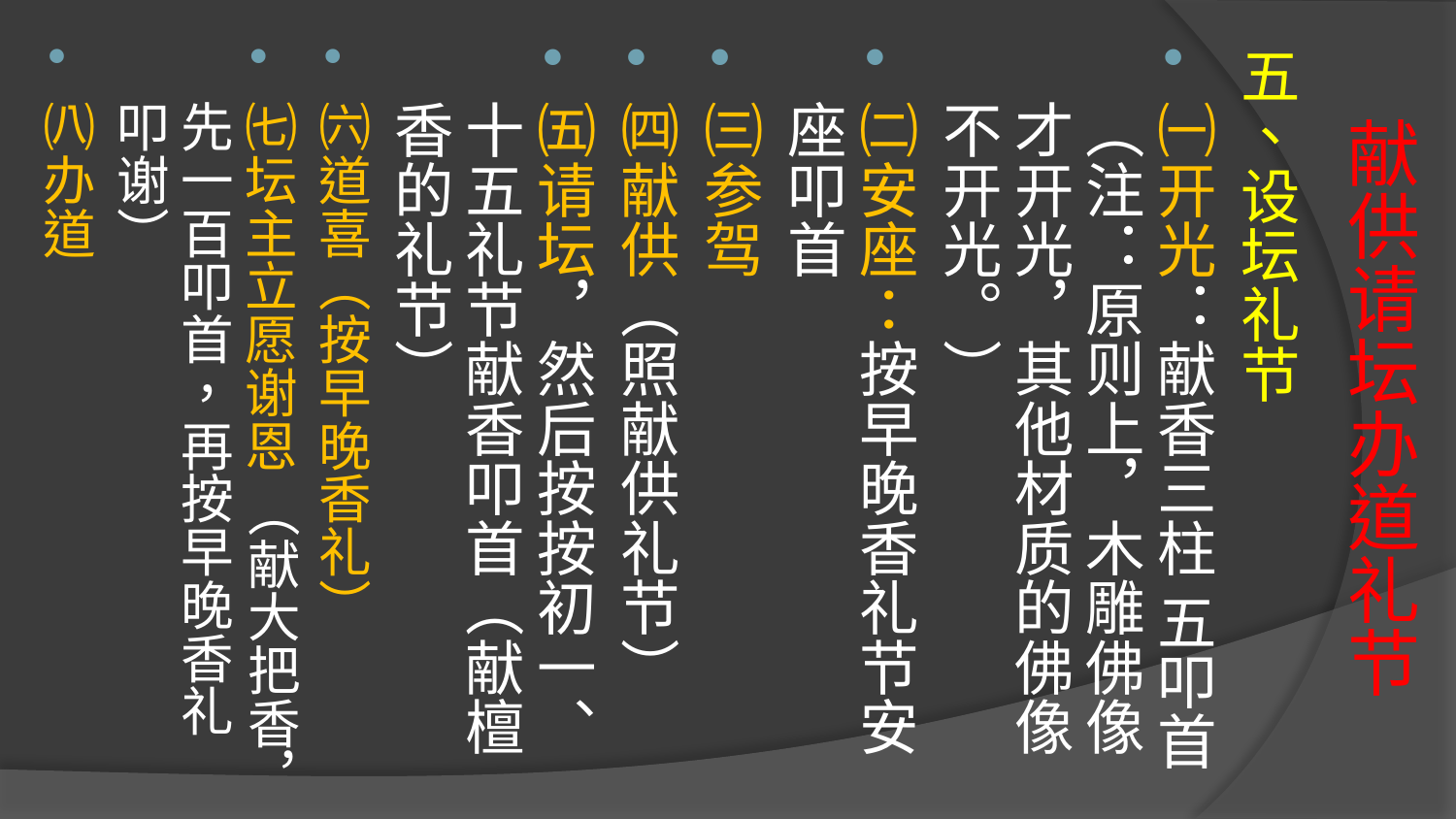

# 献供请坛办道礼节
五、设坛礼节
㈠开光：献香三柱 五叩首（注：原则上，木雕佛像才开光，其他材质的佛像不开光。）
㈡安座：按早晚香礼节安座叩首
㈢参驾
㈣献供（照献供礼节）
㈤请坛，然后按按初一、十五礼节献香叩首（献檀香的礼节）
㈥道喜（按早晚香礼）
㈦坛主立愿谢恩 （献大把香，先一百叩首，再按早晚香礼叩谢）
㈧办道